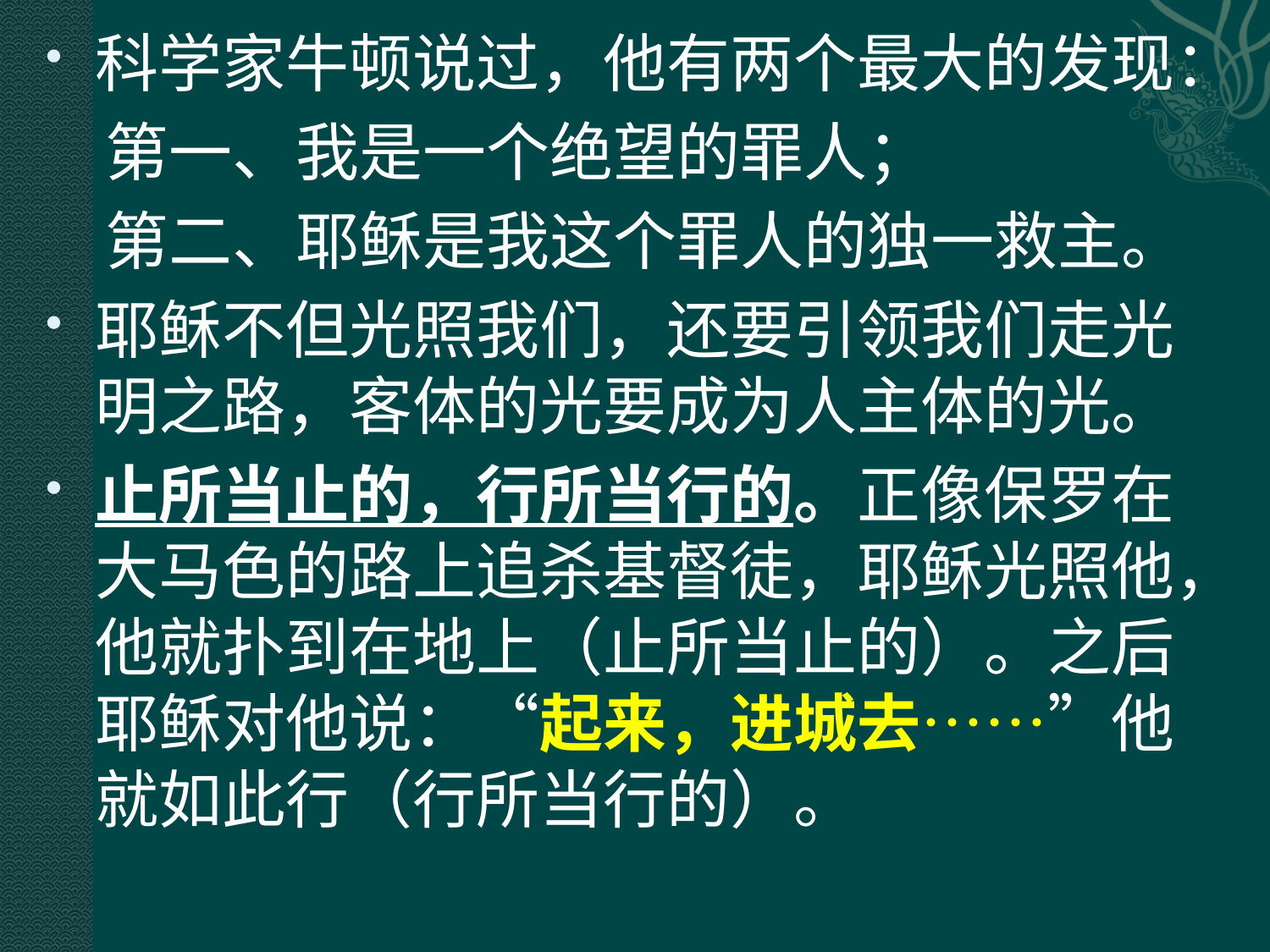

#

科学家牛顿说过，他有两个最大的发现：
   第一、我是一个绝望的罪人；
   第二、耶稣是我这个罪人的独一救主。
耶稣不但光照我们，还要引领我们走光明之路，客体的光要成为人主体的光。
止所当止的，行所当行的。正像保罗在大马色的路上追杀基督徒，耶稣光照他，他就扑到在地上（止所当止的）。之后耶稣对他说：“起来，进城去……”他就如此行（行所当行的）。